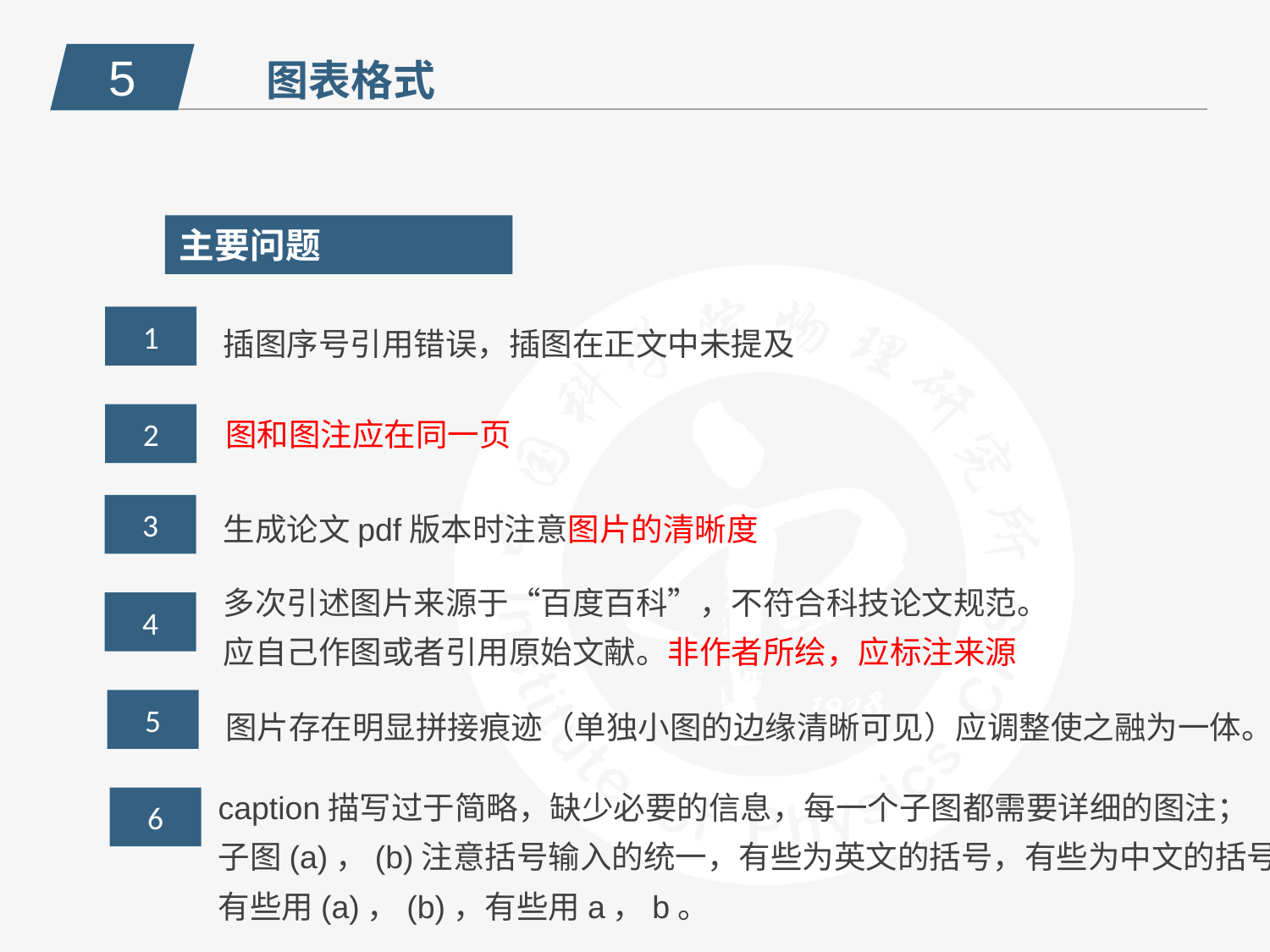

5

图表格式

主要问题
插图序号引用错误，插图在正文中未提及
1
图和图注应在同一页
2
生成论文pdf版本时注意图片的清晰度
3
多次引述图片来源于“百度百科”，不符合科技论文规范。应自己作图或者引用原始文献。非作者所绘，应标注来源
4
图片存在明显拼接痕迹（单独小图的边缘清晰可见）应调整使之融为一体。
5
caption描写过于简略，缺少必要的信息，每一个子图都需要详细的图注；
子图(a)，(b)注意括号输入的统一，有些为英文的括号，有些为中文的括号。有些用(a)，(b)，有些用a，b。
6